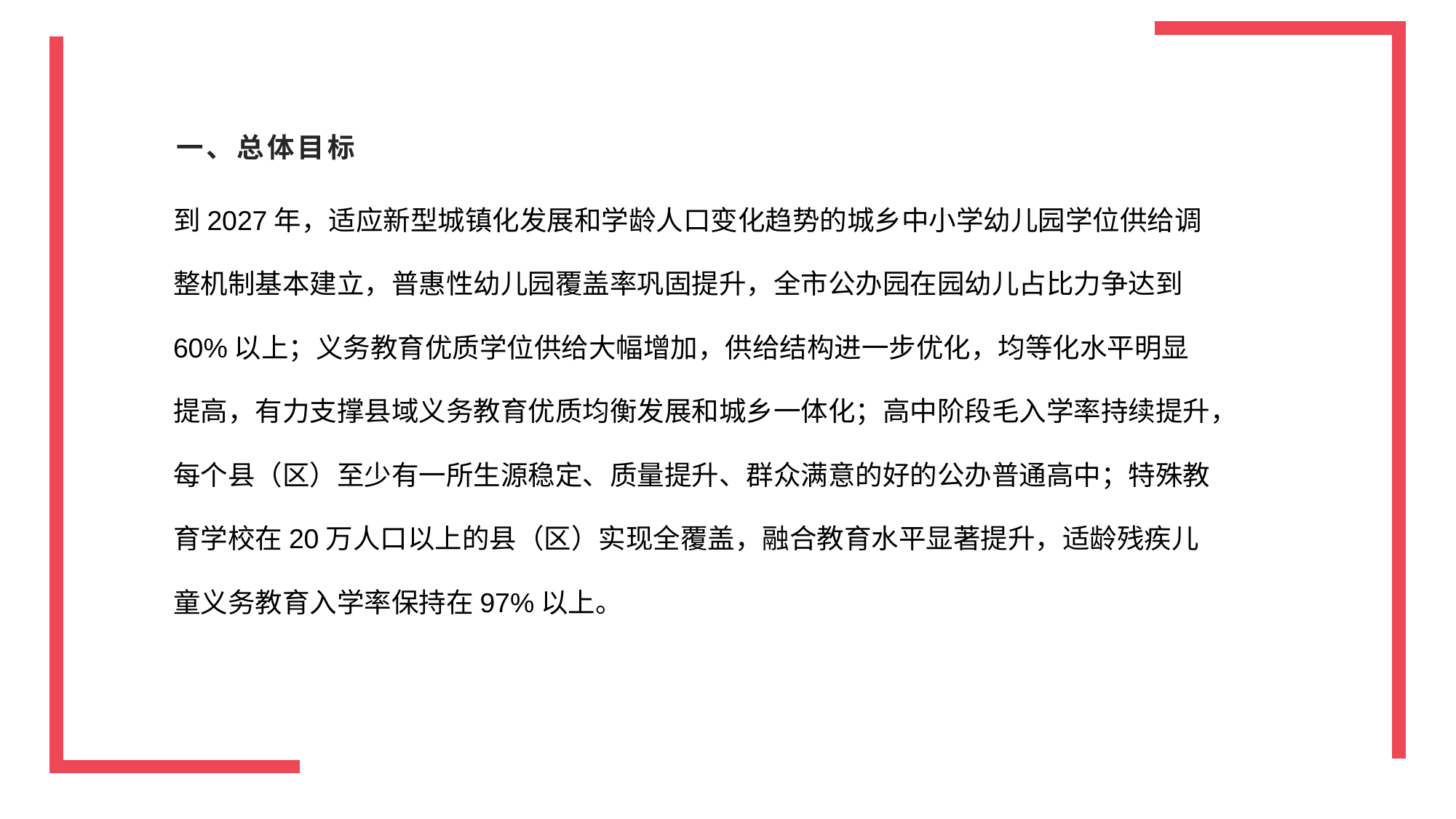

# 一、总体目标
到2027年，适应新型城镇化发展和学龄人口变化趋势的城乡中小学幼儿园学位供给调整机制基本建立，普惠性幼儿园覆盖率巩固提升，全市公办园在园幼儿占比力争达到60%以上；义务教育优质学位供给大幅增加，供给结构进一步优化，均等化水平明显提高，有力支撑县域义务教育优质均衡发展和城乡一体化；高中阶段毛入学率持续提升，每个县（区）至少有一所生源稳定、质量提升、群众满意的好的公办普通高中；特殊教育学校在20万人口以上的县（区）实现全覆盖，融合教育水平显著提升，适龄残疾儿童义务教育入学率保持在97%以上。